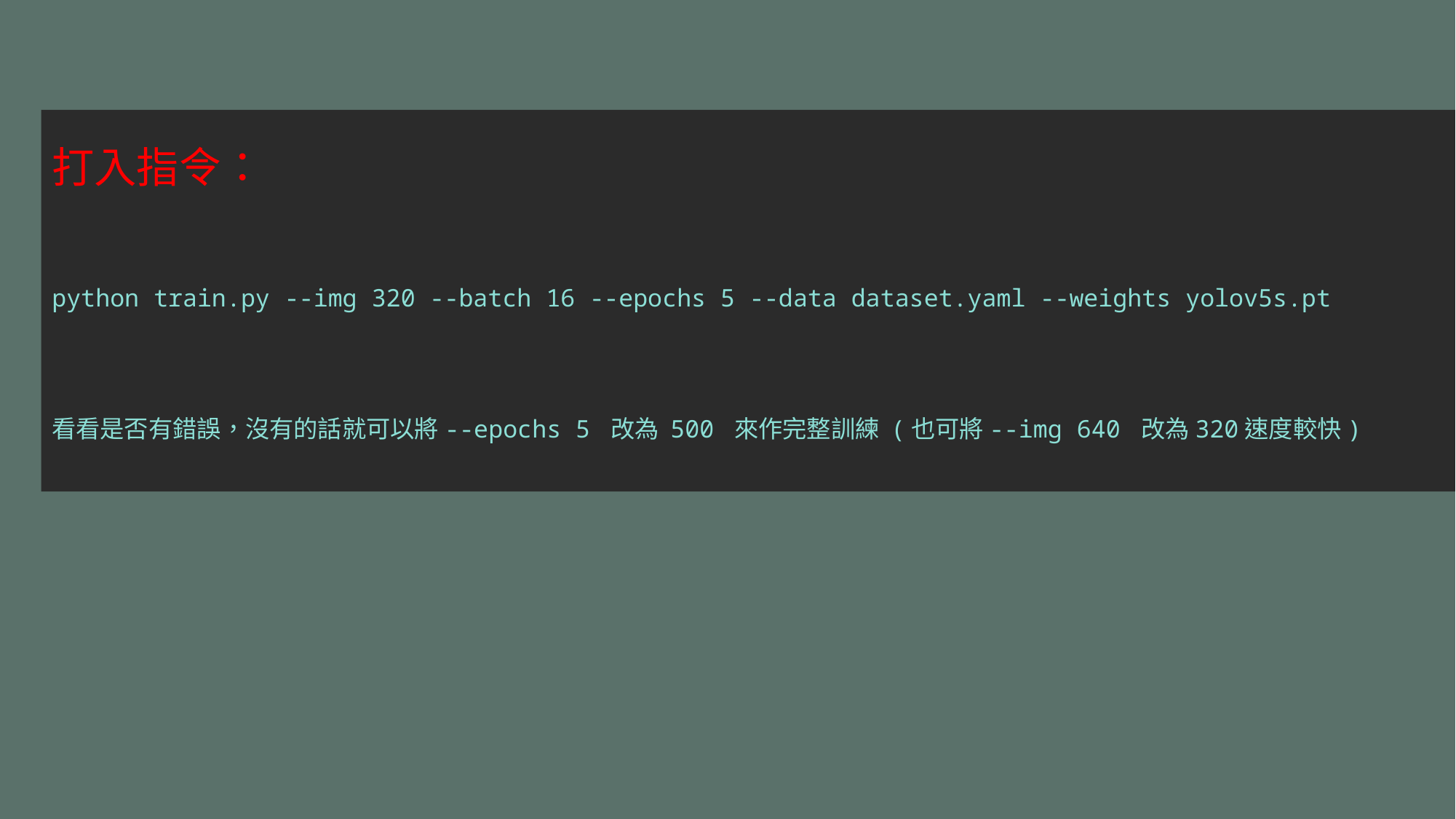

打入指令：

python train.py --img 320 --batch 16 --epochs 5 --data dataset.yaml --weights yolov5s.pt

看看是否有錯誤，沒有的話就可以將--epochs 5 改為 500 來作完整訓練 (也可將--img 640 改為320速度較快)